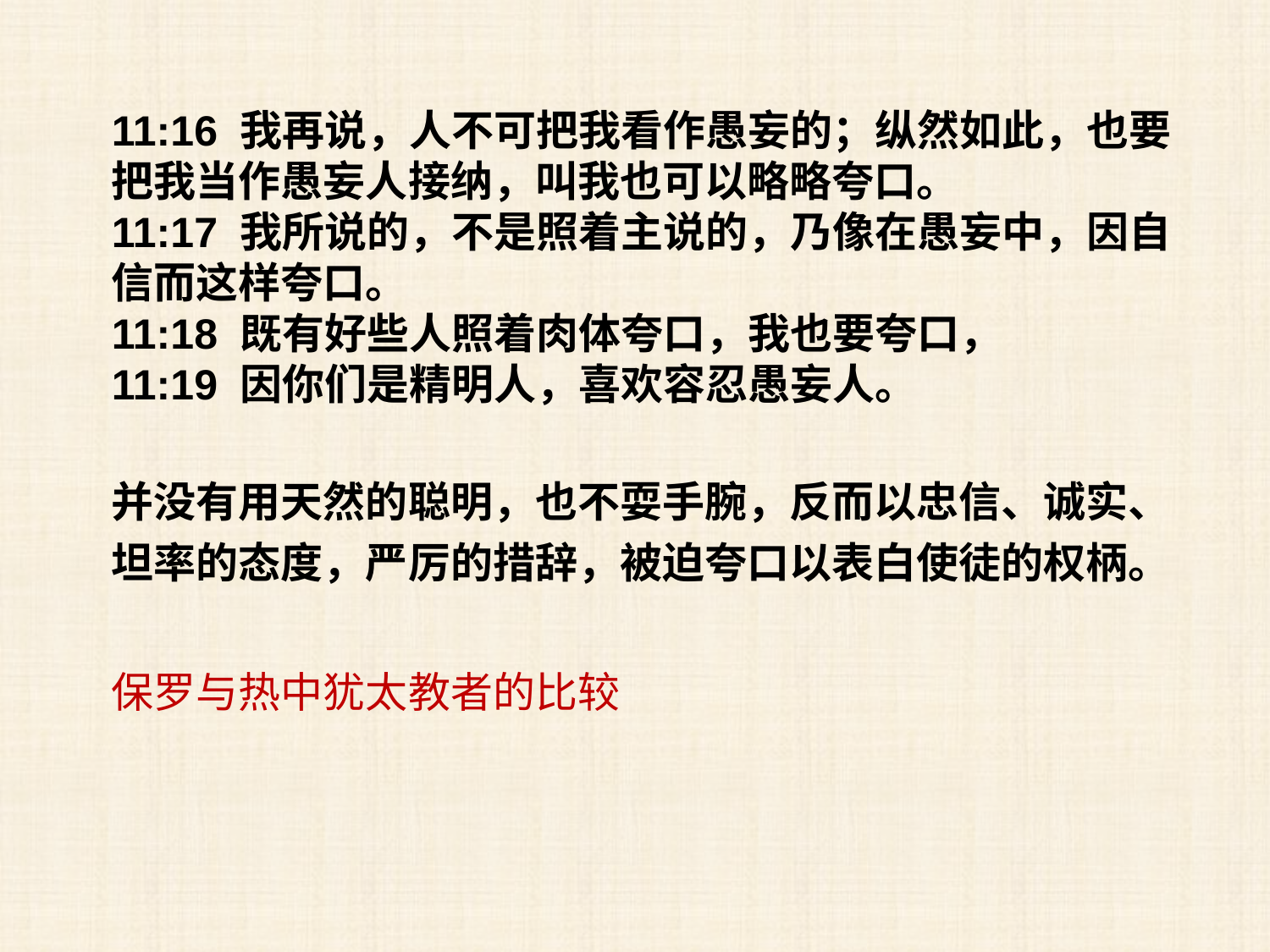

11:16 我再说，人不可把我看作愚妄的；纵然如此，也要把我当作愚妄人接纳，叫我也可以略略夸口。
11:17 我所说的，不是照着主说的，乃像在愚妄中，因自信而这样夸口。
11:18 既有好些人照着肉体夸口，我也要夸口，
11:19 因你们是精明人，喜欢容忍愚妄人。
并没有用天然的聪明，也不耍手腕，反而以忠信、诚实、坦率的态度，严厉的措辞，被迫夸口以表白使徒的权柄。
保罗与热中犹太教者的比较